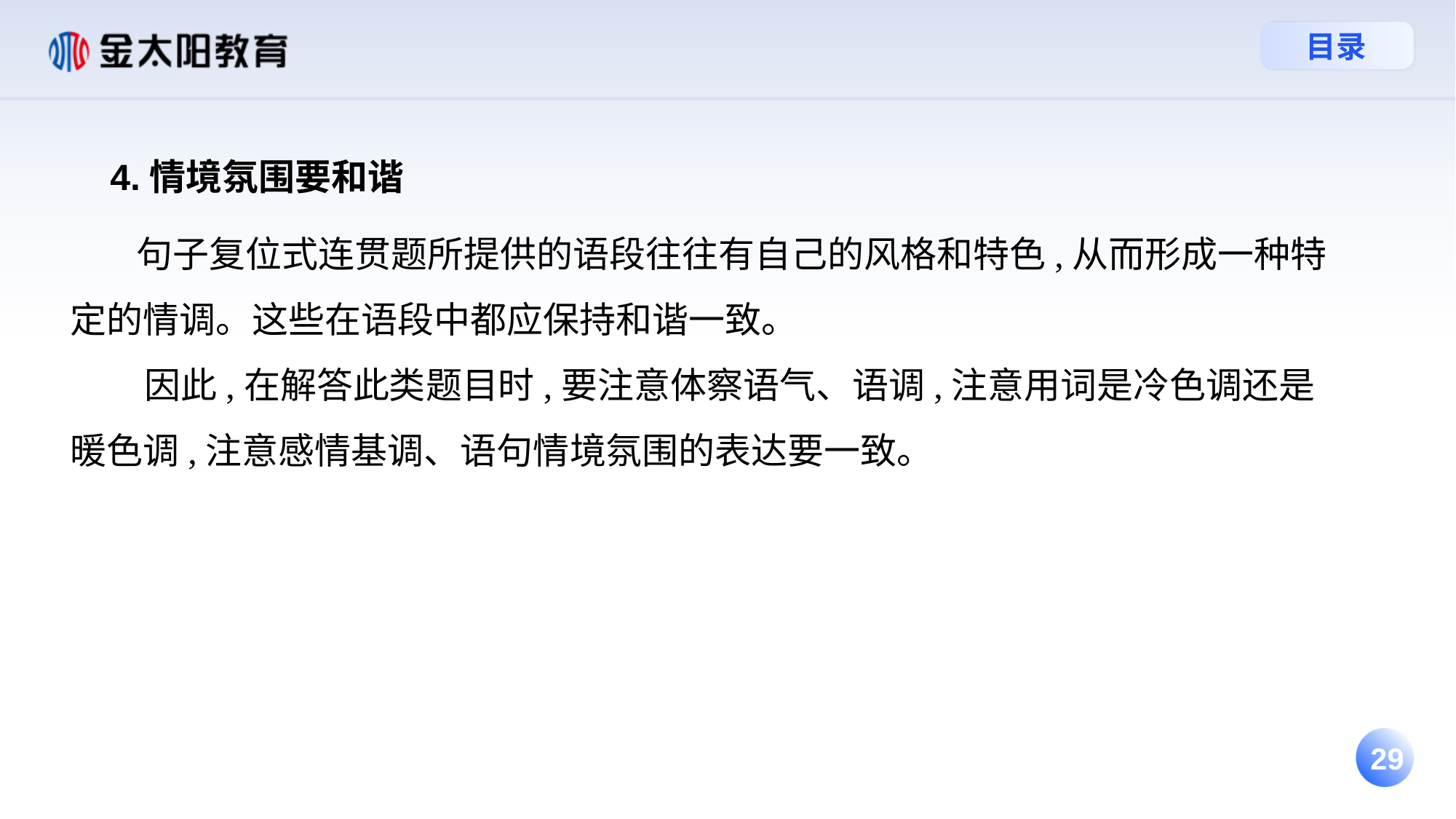

4.情境氛围要和谐
      句子复位式连贯题所提供的语段往往有自己的风格和特色,从而形成一种特定的情调。这些在语段中都应保持和谐一致。
        因此,在解答此类题目时,要注意体察语气、语调,注意用词是冷色调还是暖色调,注意感情基调、语句情境氛围的表达要一致。